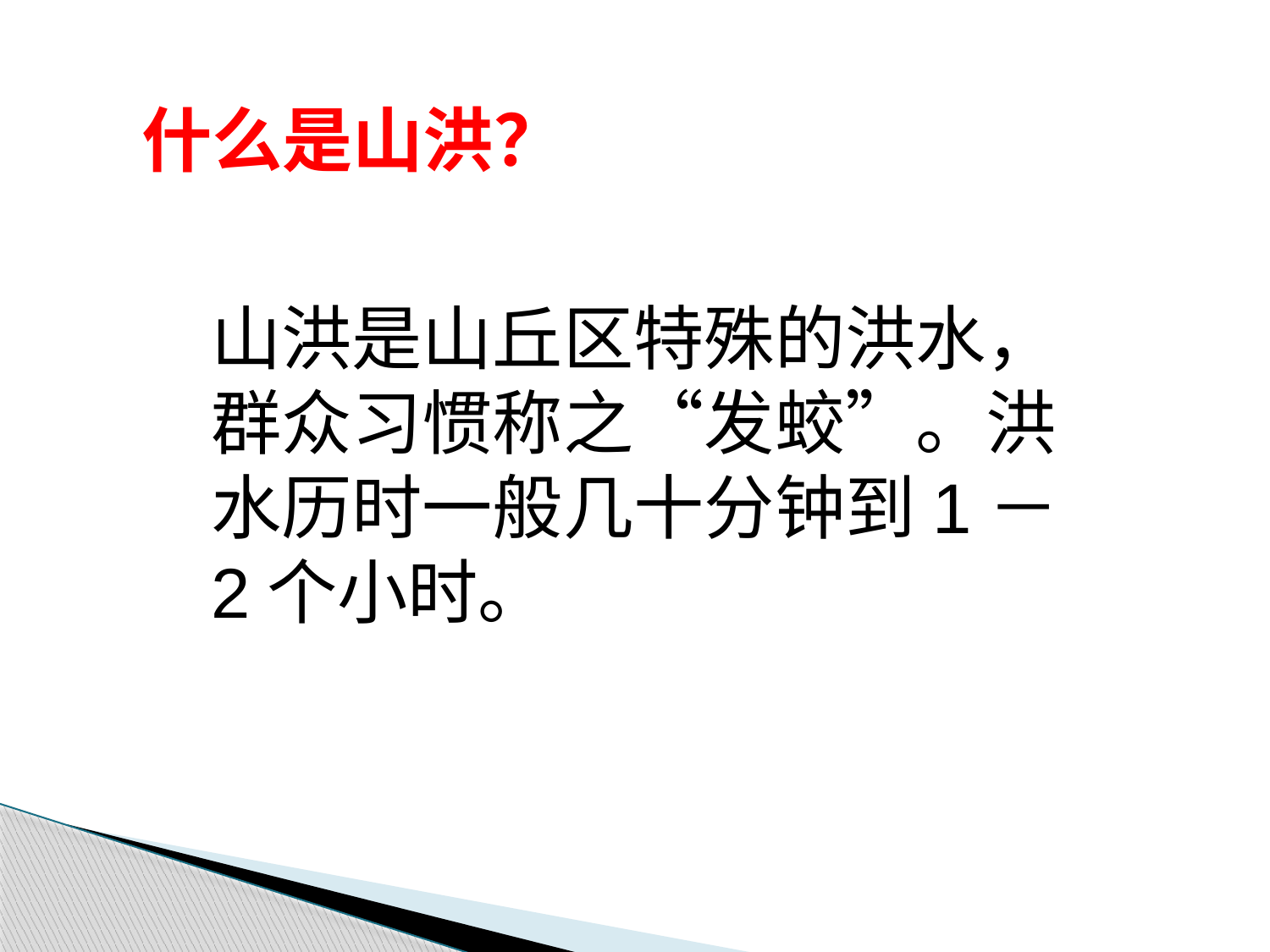

什么是山洪？
山洪是山丘区特殊的洪水，群众习惯称之“发蛟”。洪水历时一般几十分钟到1－2个小时。